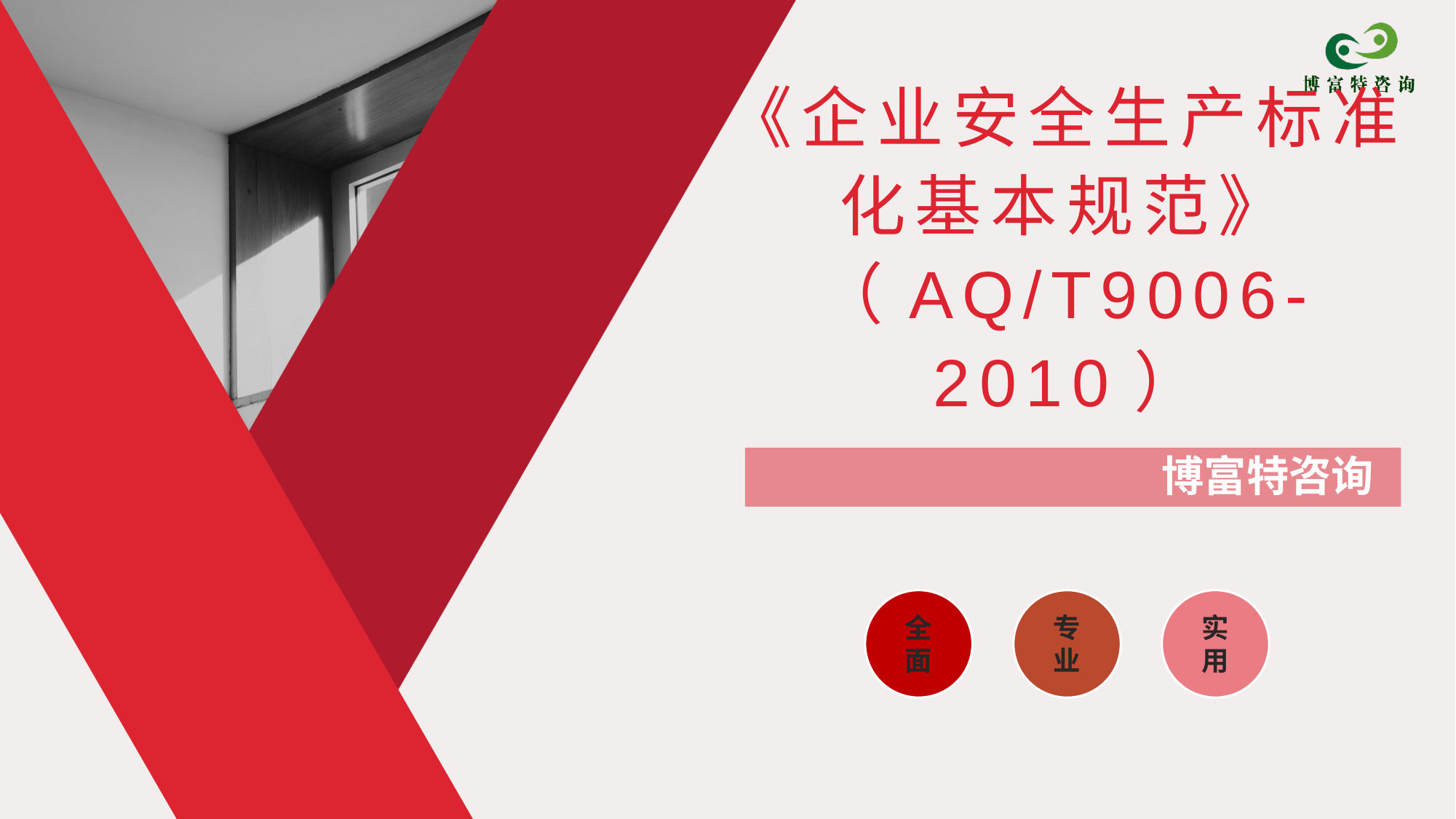

# 《企业安全生产标准化基本规范》 （AQ/T9006-2010）
博富特咨询
全面
实用
专业